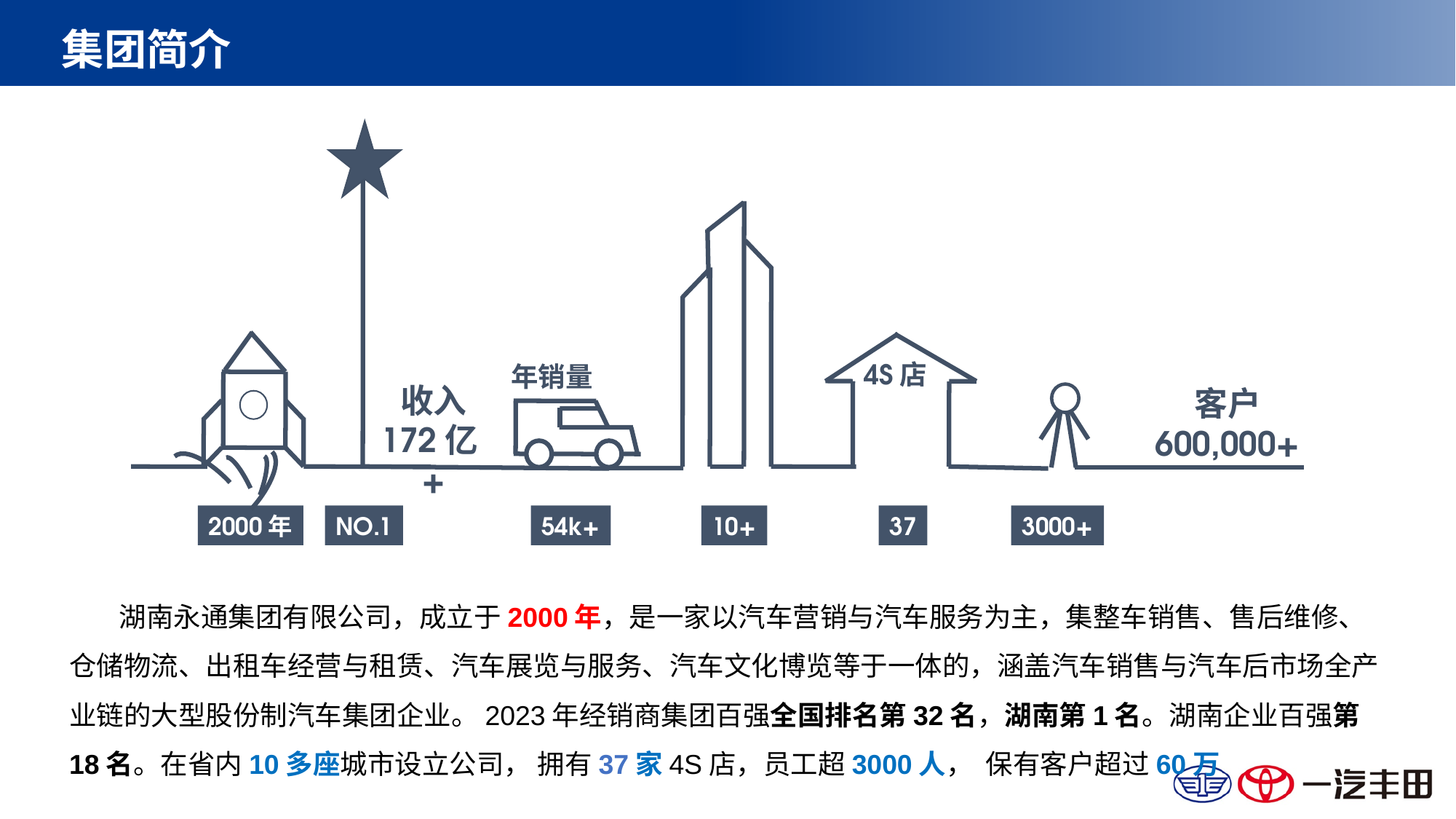

集团简介

4S店
收入
172亿+
客户
600,000+

2000年
NO.1
54k+
10+
37
3000+
年销量
       湖南永通集团有限公司，成立于2000年，是一家以汽车营销与汽车服务为主，集整车销售、售后维修、仓储物流、出租车经营与租赁、汽车展览与服务、汽车文化博览等于一体的，涵盖汽车销售与汽车后市场全产业链的大型股份制汽车集团企业。2023年经销商集团百强全国排名第32名，湖南第1名。湖南企业百强第18名。在省内10多座城市设立公司， 拥有37家4S店，员工超3000人，  保有客户超过60万